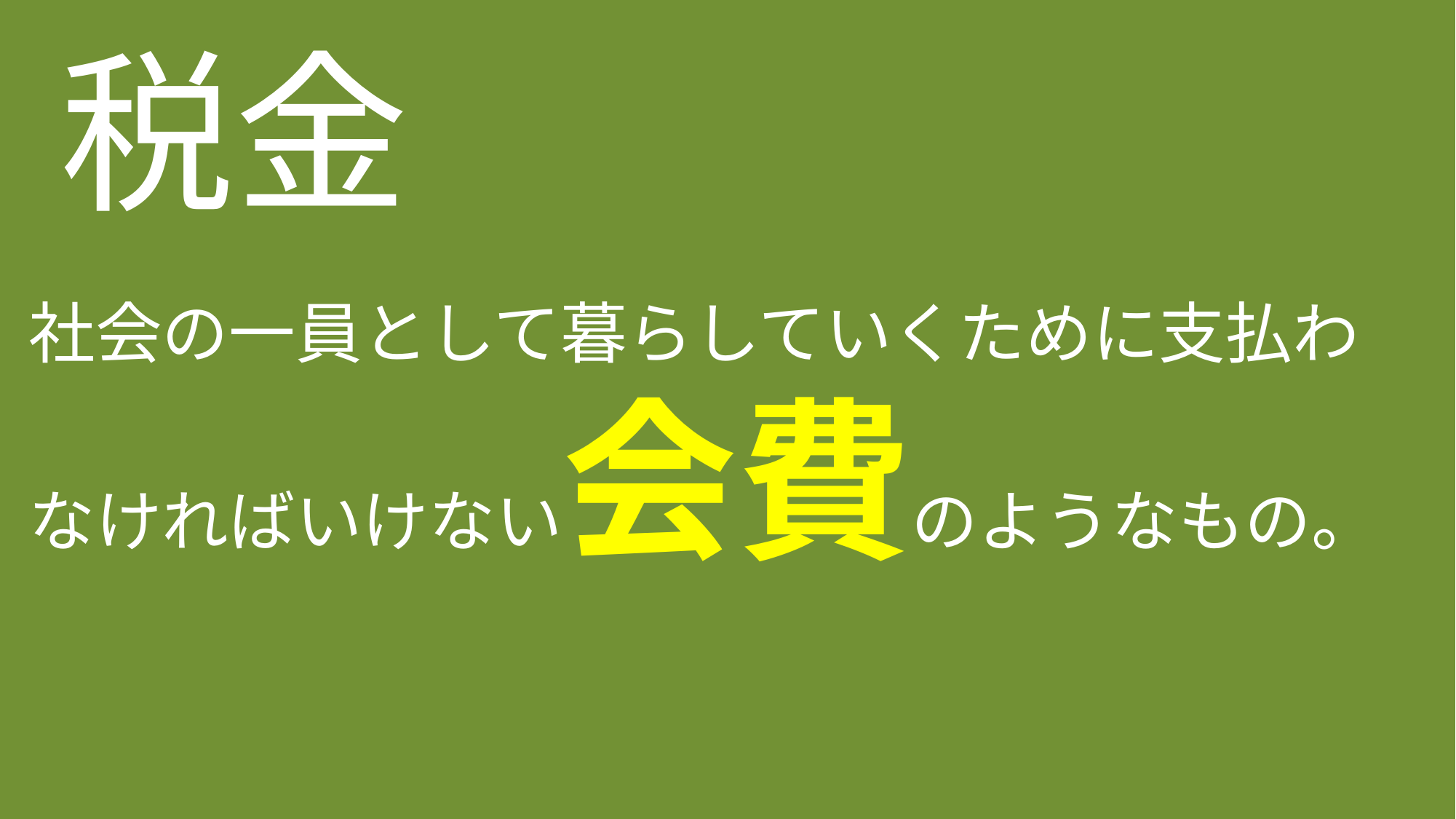

税金
社会の一員として暮らしていくために支払わなければいけない会費のようなもの。